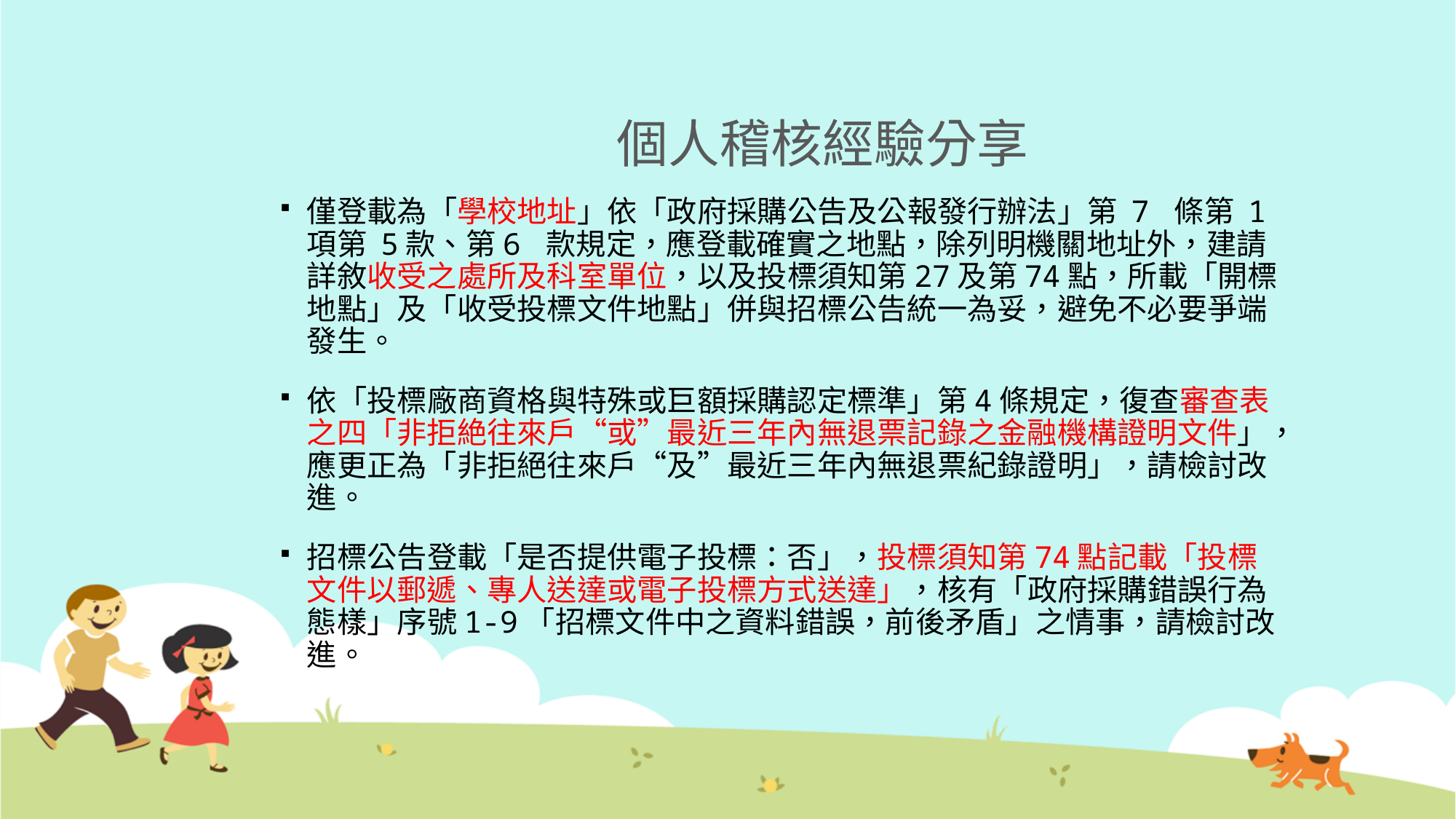

# 個人稽核經驗分享
僅登載為「學校地址」依「政府採購公告及公報發行辦法」第 7 條第 1 項第 5款、第6 款規定，應登載確實之地點，除列明機關地址外，建請詳敘收受之處所及科室單位，以及投標須知第27及第74點，所載「開標地點」及「收受投標文件地點」併與招標公告統一為妥，避免不必要爭端發生。
依「投標廠商資格與特殊或巨額採購認定標準」第4條規定，復查審查表之四「非拒絶往來戶“或”最近三年內無退票記錄之金融機構證明文件」，應更正為「非拒絕往來戶“及”最近三年內無退票紀錄證明」，請檢討改進。
招標公告登載「是否提供電子投標：否」，投標須知第74點記載「投標文件以郵遞、專人送達或電子投標方式送達」，核有「政府採購錯誤行為態樣」序號1-9「招標文件中之資料錯誤，前後矛盾」之情事，請檢討改進。